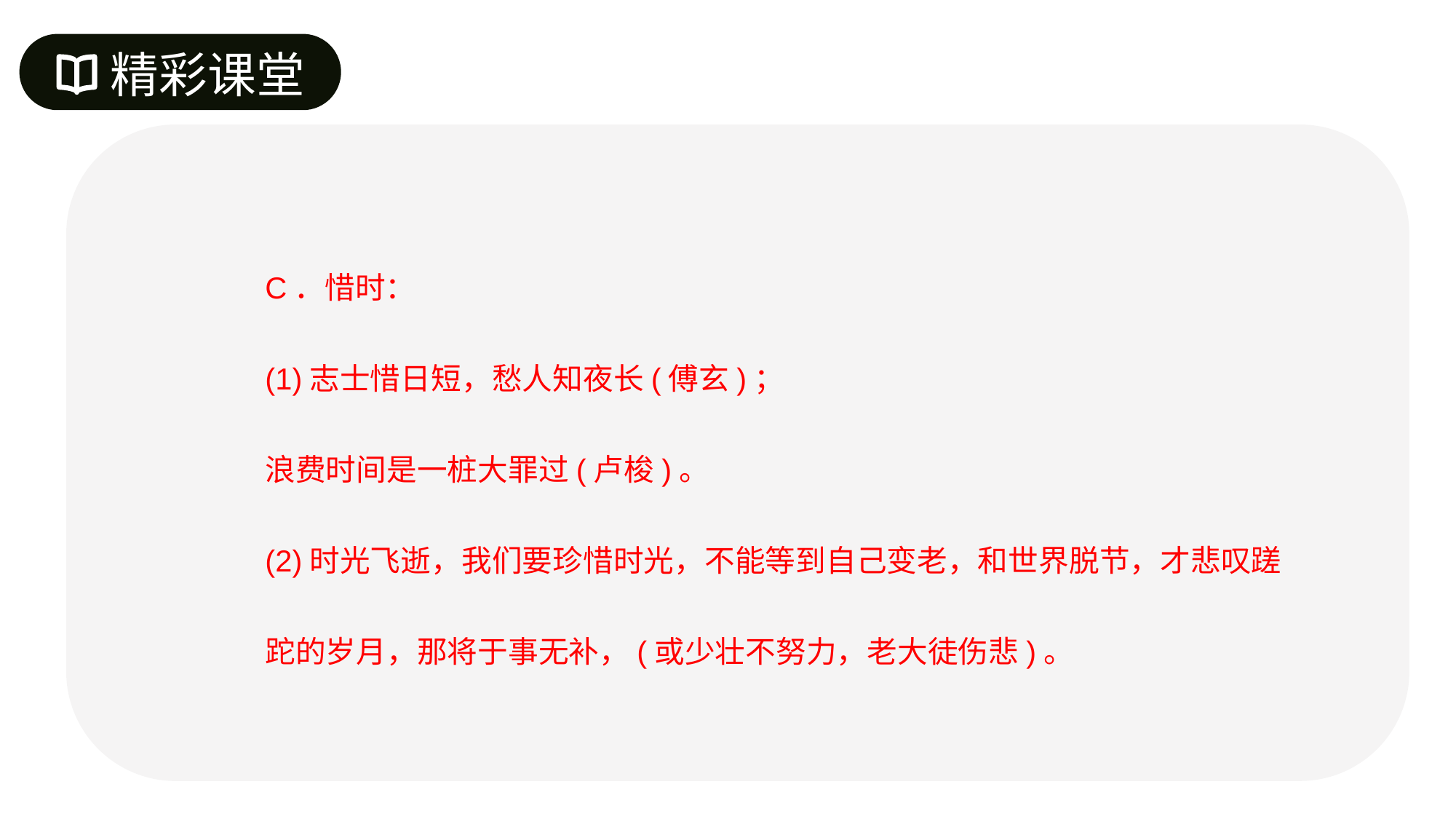

精彩课堂

C．惜时：
(1)志士惜日短，愁人知夜长(傅玄)；
浪费时间是一桩大罪过(卢梭)。
(2)时光飞逝，我们要珍惜时光，不能等到自己变老，和世界脱节，才悲叹蹉跎的岁月，那将于事无补，(或少壮不努力，老大徒伤悲)。